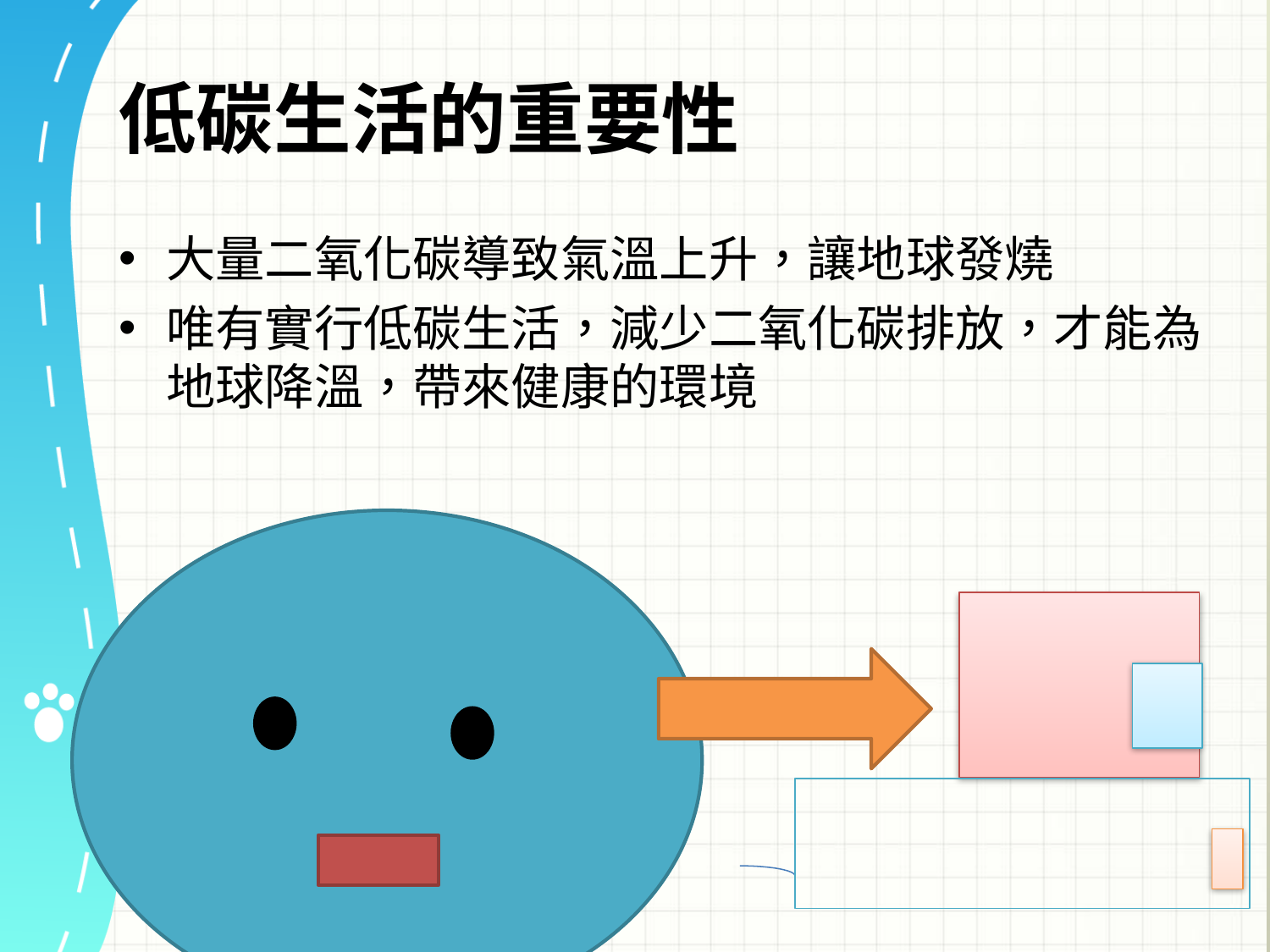

# 低碳生活的重要性
大量二氧化碳導致氣溫上升，讓地球發燒
唯有實行低碳生活，減少二氧化碳排放，才能為地球降溫，帶來健康的環境